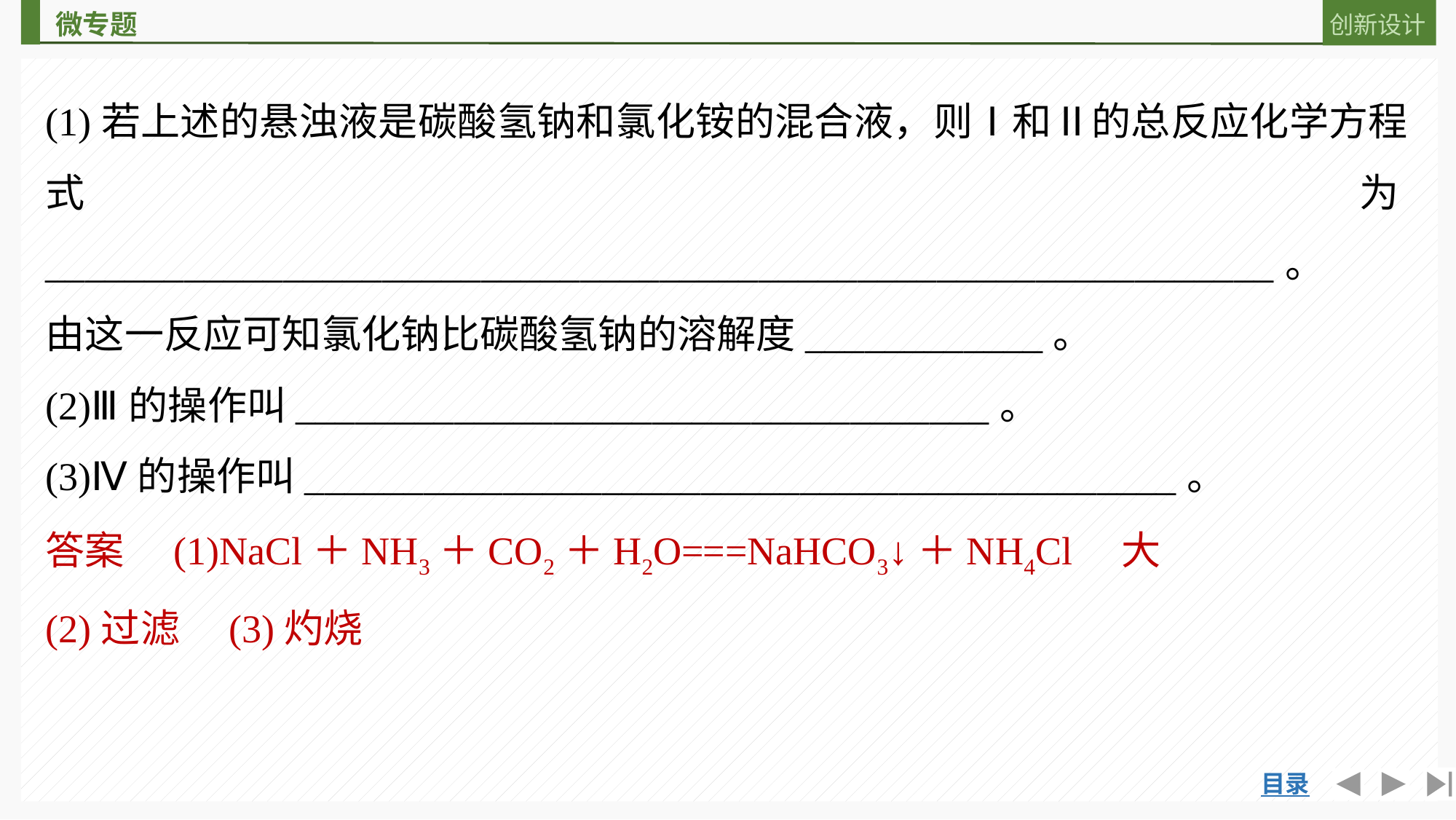

(1)若上述的悬浊液是碳酸氢钠和氯化铵的混合液，则Ⅰ和Ⅱ的总反应化学方程式为______________________________________________________________。
由这一反应可知氯化钠比碳酸氢钠的溶解度____________。
(2)Ⅲ的操作叫___________________________________。
(3)Ⅳ的操作叫____________________________________________。
答案　(1)NaCl＋NH3＋CO2＋H2O===NaHCO3↓＋NH4Cl　大
(2)过滤　(3)灼烧